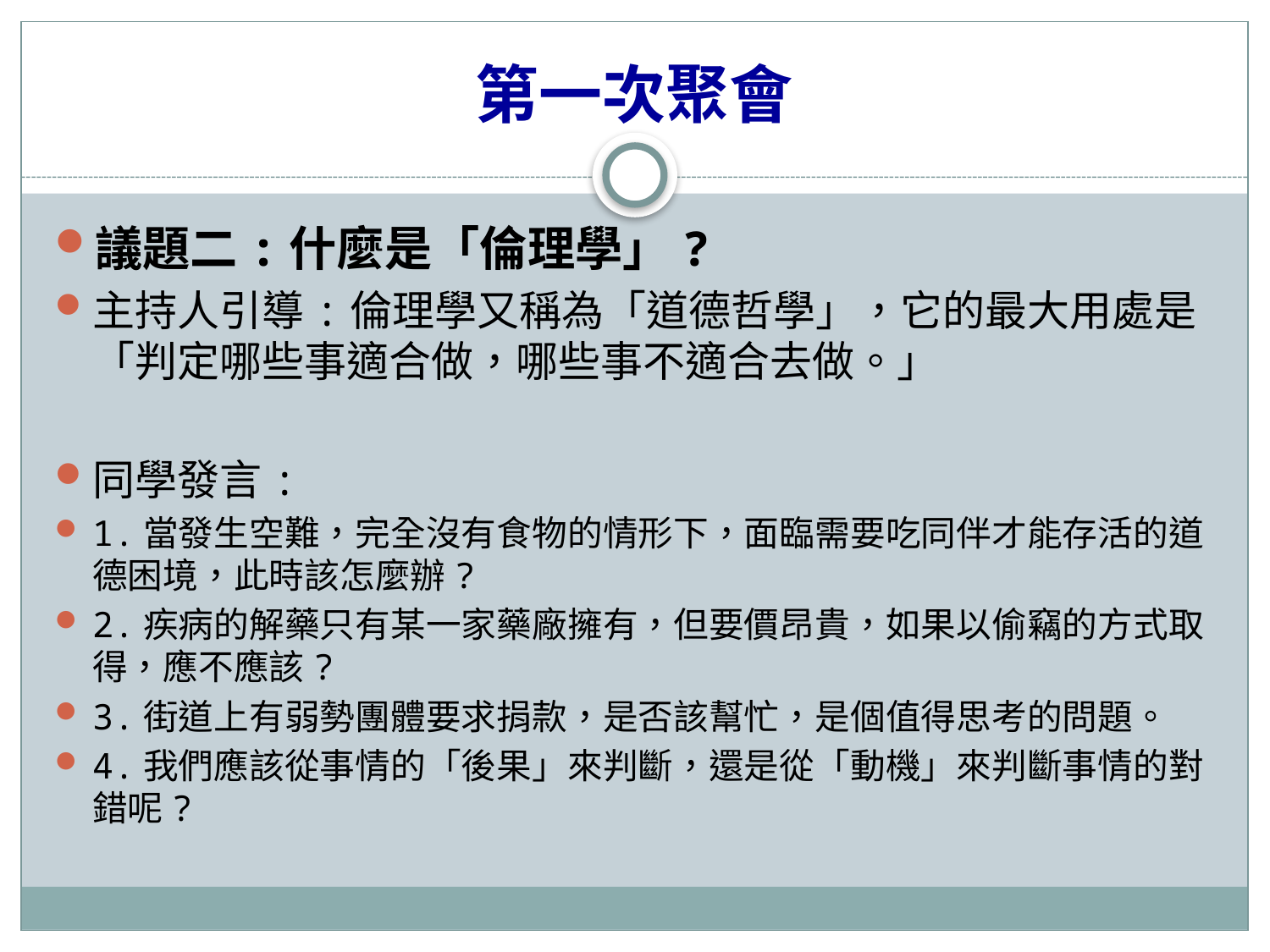

# 第一次聚會
議題二:什麼是「倫理學」?
主持人引導:倫理學又稱為「道德哲學」，它的最大用處是「判定哪些事適合做，哪些事不適合去做。」

同學發言:
1.當發生空難，完全沒有食物的情形下，面臨需要吃同伴才能存活的道德困境，此時該怎麼辦?
2.疾病的解藥只有某一家藥廠擁有，但要價昂貴，如果以偷竊的方式取得，應不應該?
3.街道上有弱勢團體要求捐款，是否該幫忙，是個值得思考的問題。
4.我們應該從事情的「後果」來判斷，還是從「動機」來判斷事情的對錯呢?